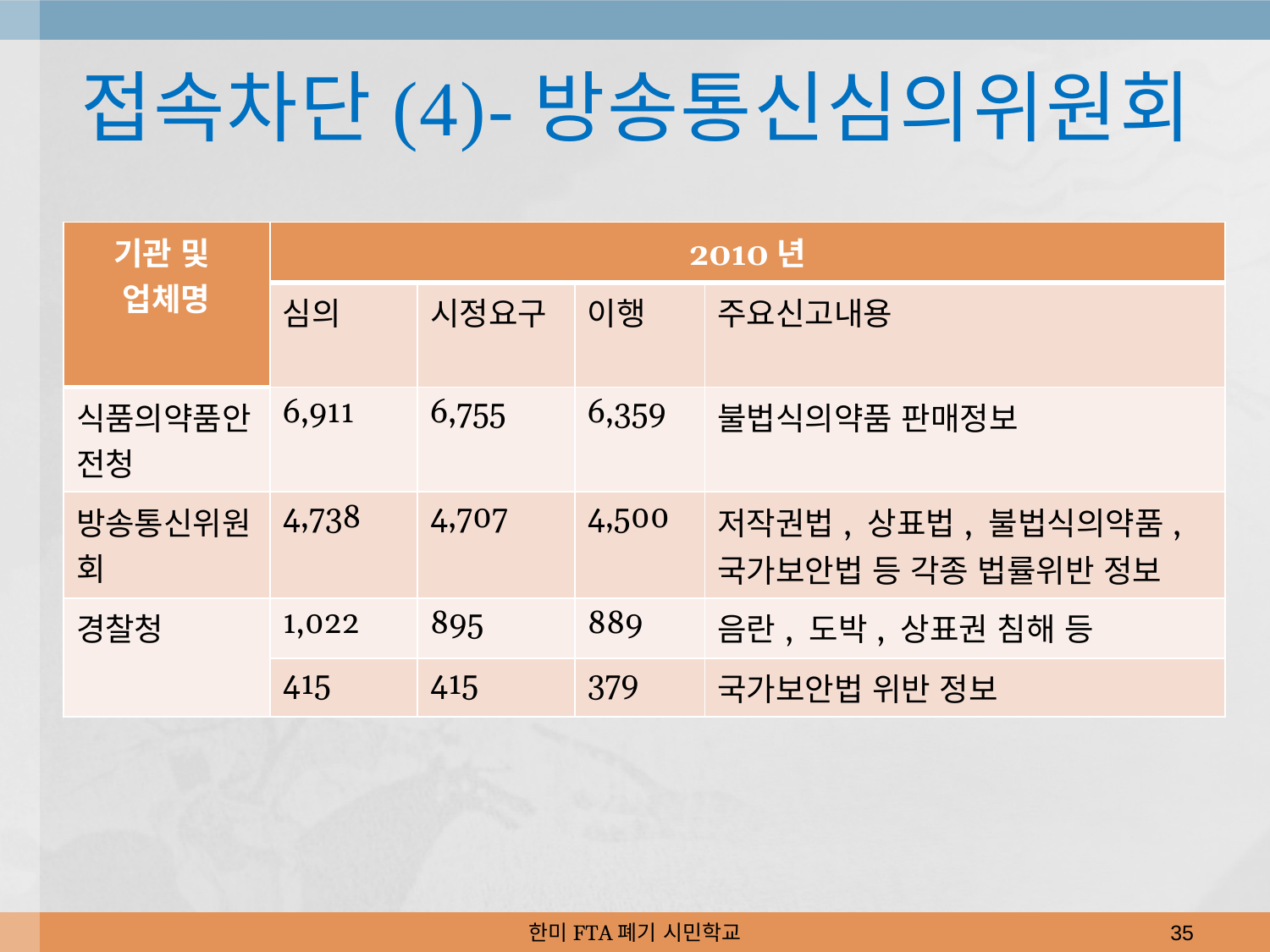

# 접속차단(4)-방송통신심의위원회
| 기관 및 업체명 | 2010년 |  |  |  |
| --- | --- | --- | --- | --- |
|  | 심의 | 시정요구 | 이행 | 주요신고내용 |
| 식품의약품안전청 | 6,911 | 6,755 | 6,359 | 불법식의약품 판매정보 |
| 방송통신위원회 | 4,738 | 4,707 | 4,500 | 저작권법, 상표법, 불법식의약품, 국가보안법 등 각종 법률위반 정보 |
| 경찰청 | 1,022 | 895 | 889 | 음란, 도박, 상표권 침해 등 |
|  | 415 | 415 | 379 | 국가보안법 위반 정보 |
한미FTA폐기 시민학교
35